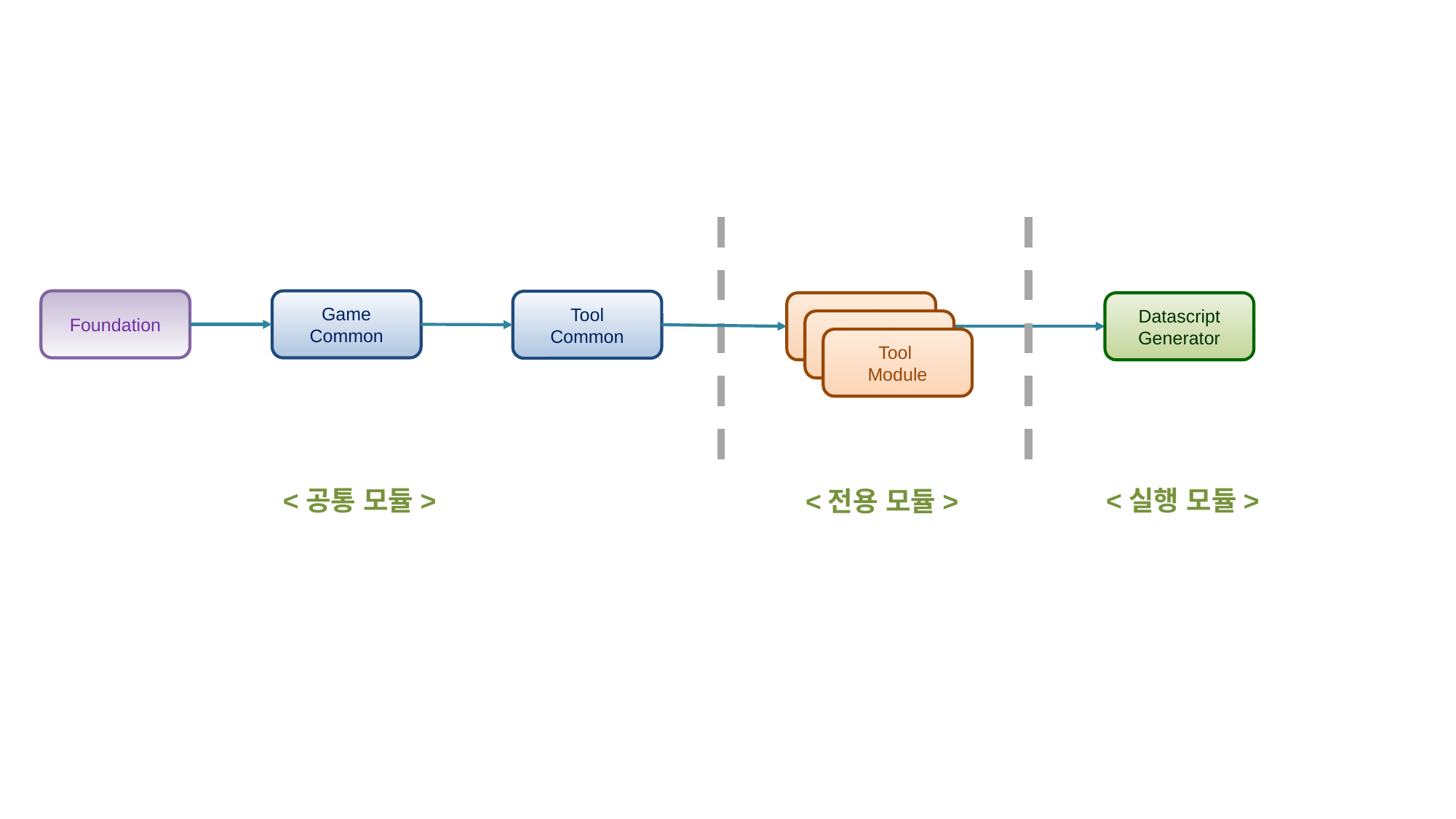

Foundation
Game
Common
Tool
Common
Tool
Module
Datascript Generator
Tool
Module
Tool
Module
<공통 모듈>
<실행 모듈>
<전용 모듈>